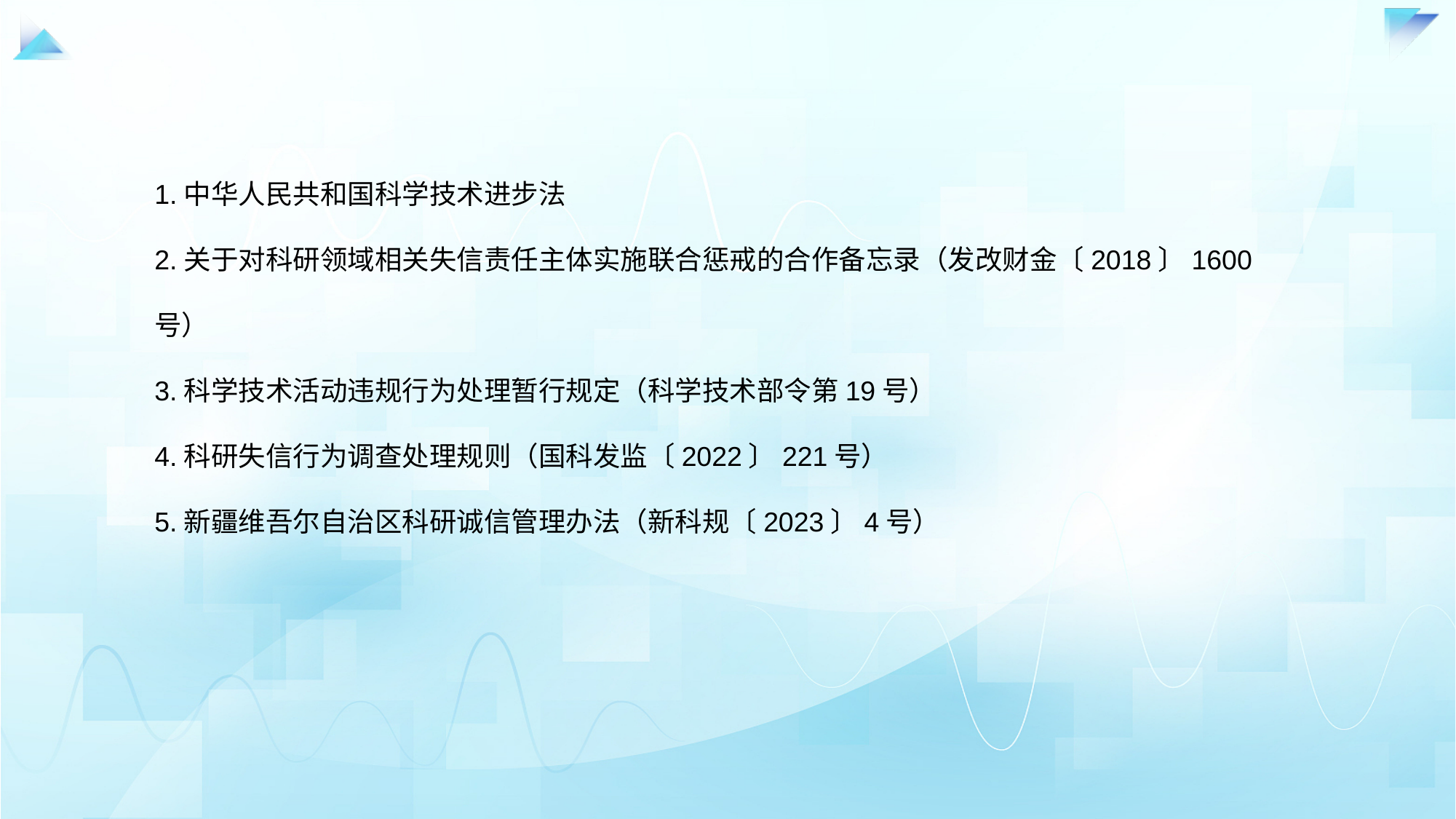

1.中华人民共和国科学技术进步法
2.关于对科研领域相关失信责任主体实施联合惩戒的合作备忘录（发改财金〔2018〕1600号）
3.科学技术活动违规行为处理暂行规定（科学技术部令第19号）
4.科研失信行为调查处理规则（国科发监〔2022〕221号）
5.新疆维吾尔自治区科研诚信管理办法（新科规〔2023〕4号）